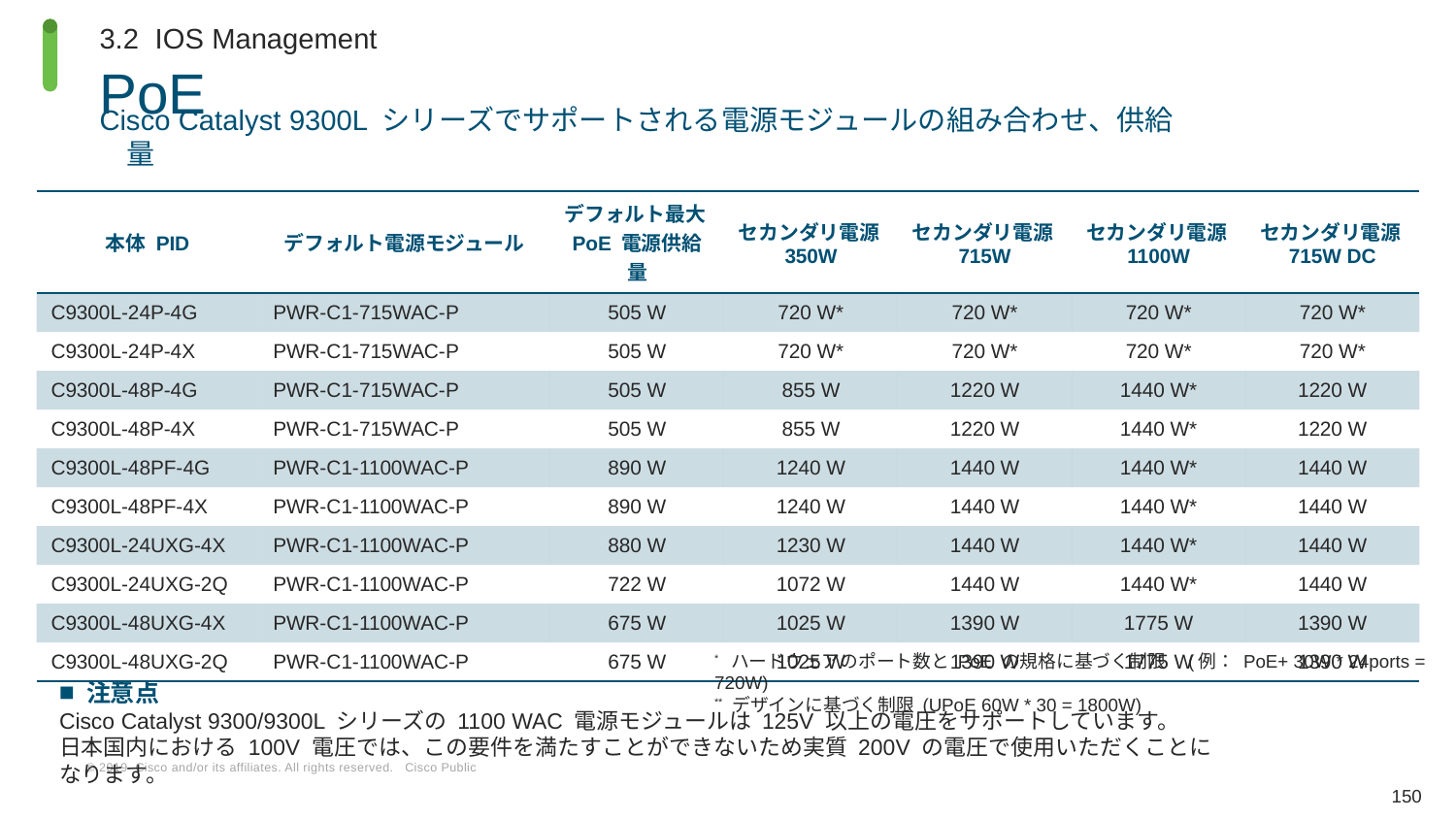

3.2  IOS Management
# PoE
Cisco Catalyst 9300L シリーズでサポートされる電源モジュールの組み合わせ、供給量
| 本体 PID | デフォルト電源モジュール | デフォルト最大PoE 電源供給量 | セカンダリ電源350W | セカンダリ電源715W | セカンダリ電源1100W | セカンダリ電源715W DC |
| --- | --- | --- | --- | --- | --- | --- |
| C9300L-24P-4G | PWR-C1-715WAC-P | 505 W | 720 W\* | 720 W\* | 720 W\* | 720 W\* |
| C9300L-24P-4X | PWR-C1-715WAC-P | 505 W | 720 W\* | 720 W\* | 720 W\* | 720 W\* |
| C9300L-48P-4G | PWR-C1-715WAC-P | 505 W | 855 W | 1220 W | 1440 W\* | 1220 W |
| C9300L-48P-4X | PWR-C1-715WAC-P | 505 W | 855 W | 1220 W | 1440 W\* | 1220 W |
| C9300L-48PF-4G | PWR-C1-1100WAC-P | 890 W | 1240 W | 1440 W | 1440 W\* | 1440 W |
| C9300L-48PF-4X | PWR-C1-1100WAC-P | 890 W | 1240 W | 1440 W | 1440 W\* | 1440 W |
| C9300L-24UXG-4X | PWR-C1-1100WAC-P | 880 W | 1230 W | 1440 W | 1440 W\* | 1440 W |
| C9300L-24UXG-2Q | PWR-C1-1100WAC-P | 722 W | 1072 W | 1440 W | 1440 W\* | 1440 W |
| C9300L-48UXG-4X | PWR-C1-1100WAC-P | 675 W | 1025 W | 1390 W | 1775 W | 1390 W |
| C9300L-48UXG-2Q | PWR-C1-1100WAC-P | 675 W | 1025 W | 1390 W | 1775 W | 1390 W |
*  ハードウェアのポート数と PoE の規格に基づく制限　(例： PoE+ 30W * 24ports = 720W)
** デザインに基づく制限 (UPoE 60W * 30 = 1800W)
注意点
Cisco Catalyst 9300/9300L シリーズの 1100 WAC 電源モジュールは 125V 以上の電圧をサポートしています。
日本国内における 100V 電圧では、この要件を満たすことができないため実質 200V の電圧で使用いただくことになります。
150